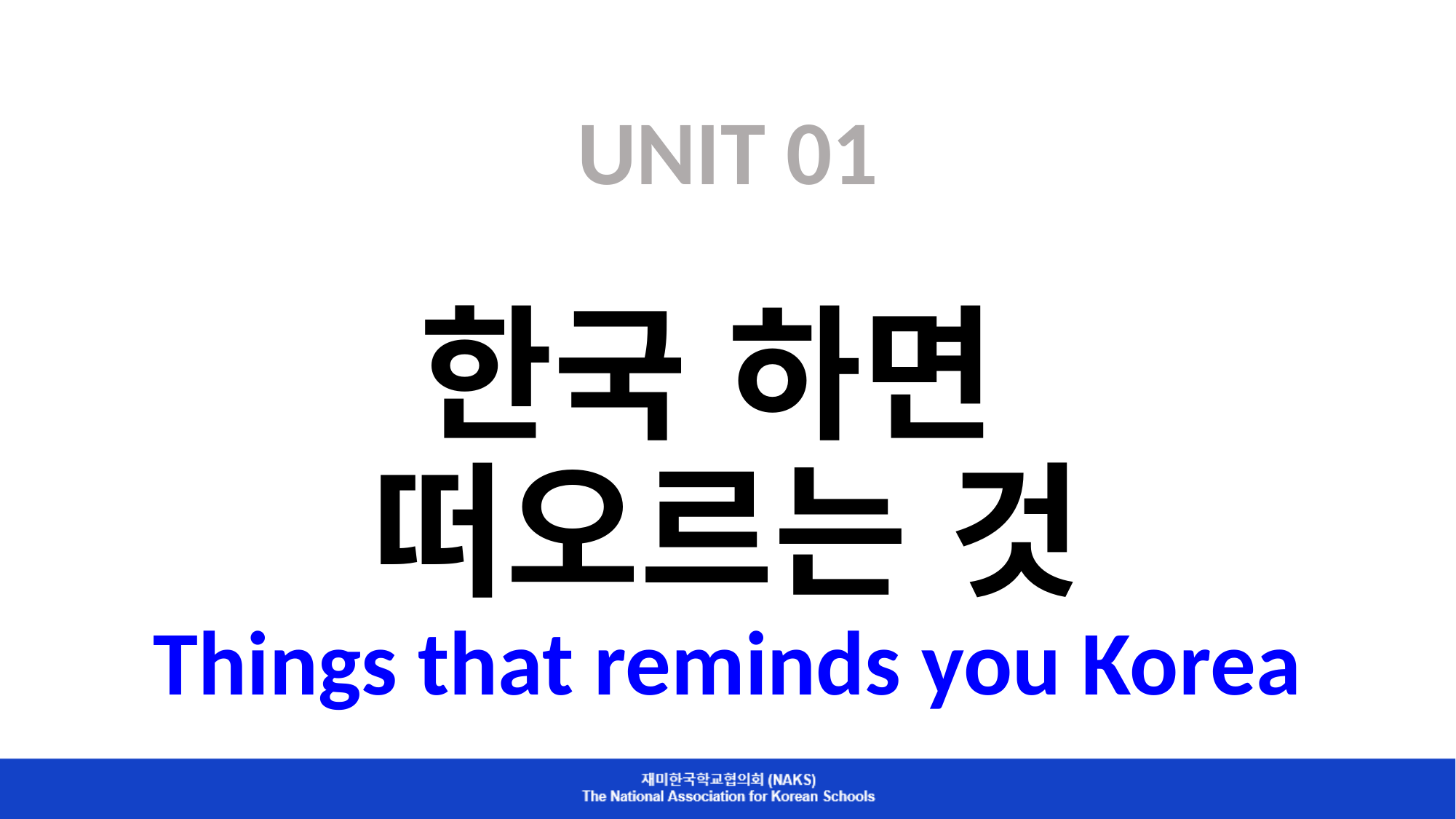

# UNIT 01 한국 하면 떠오르는 것 Things that reminds you Korea